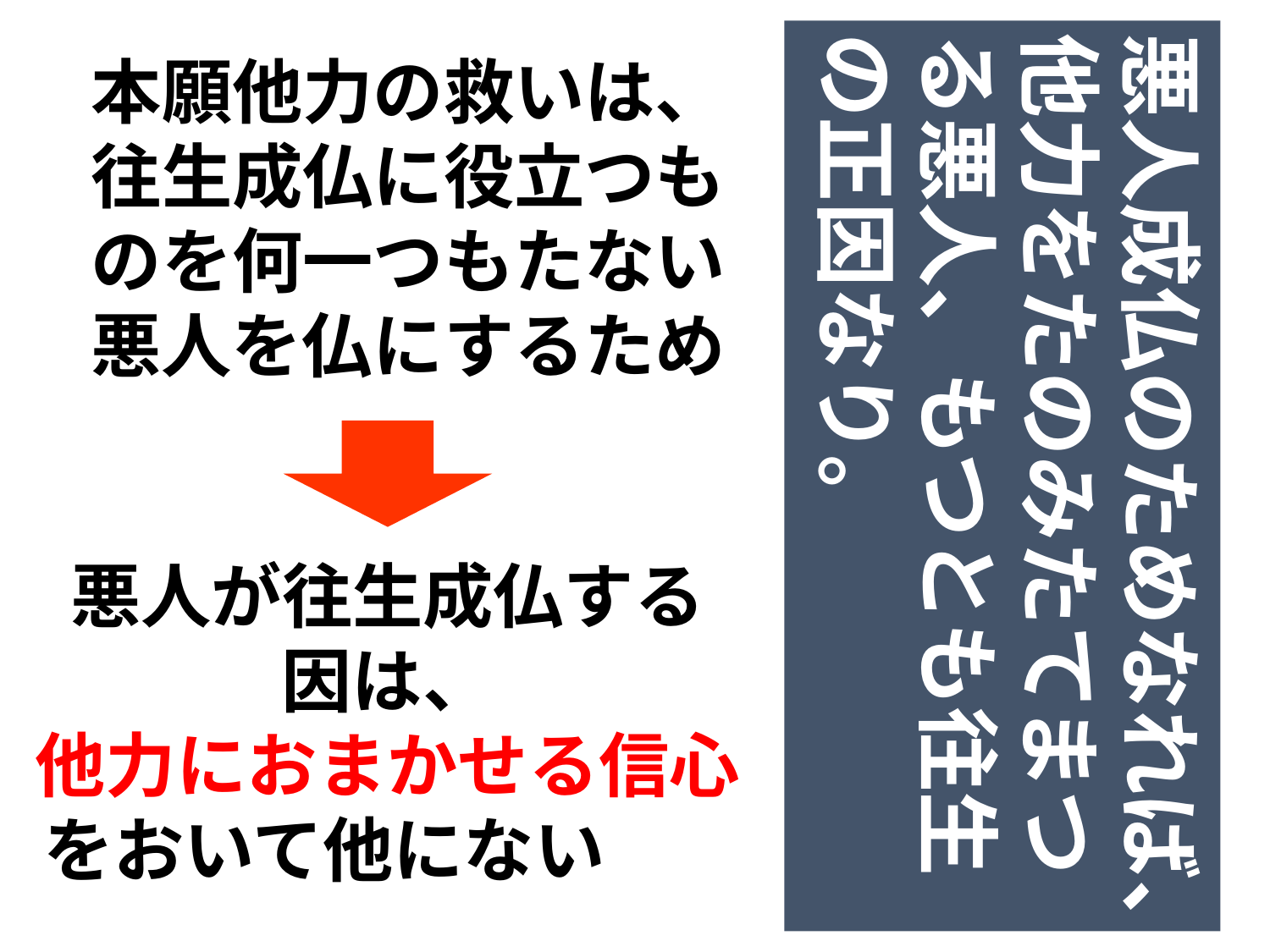

悪人成仏のためなれば、他力をたのみたてまつる悪人、もつとも往生の正因なり。
本願他力の救いは、往生成仏に役立つものを何一つもたない悪人を仏にするため

悪人が往生成仏する
因は、
他力におまかせる信心
をおいて他にない